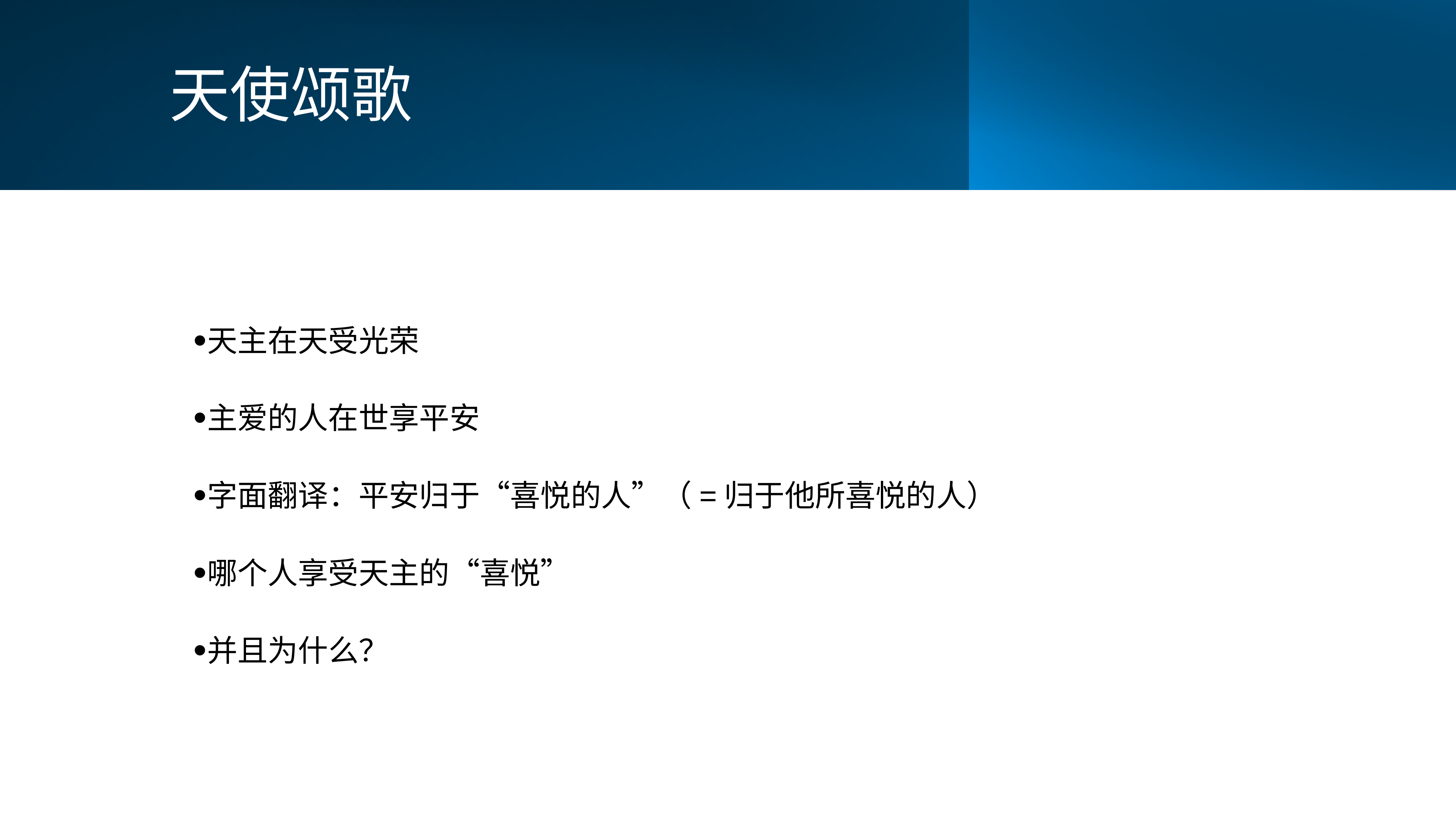

# 天使颂歌
天主在天受光荣
主爱的人在世享平安
字面翻译：平安归于“喜悦的人”（=归于他所喜悦的人）
哪个人享受天主的“喜悦”
并且为什么？